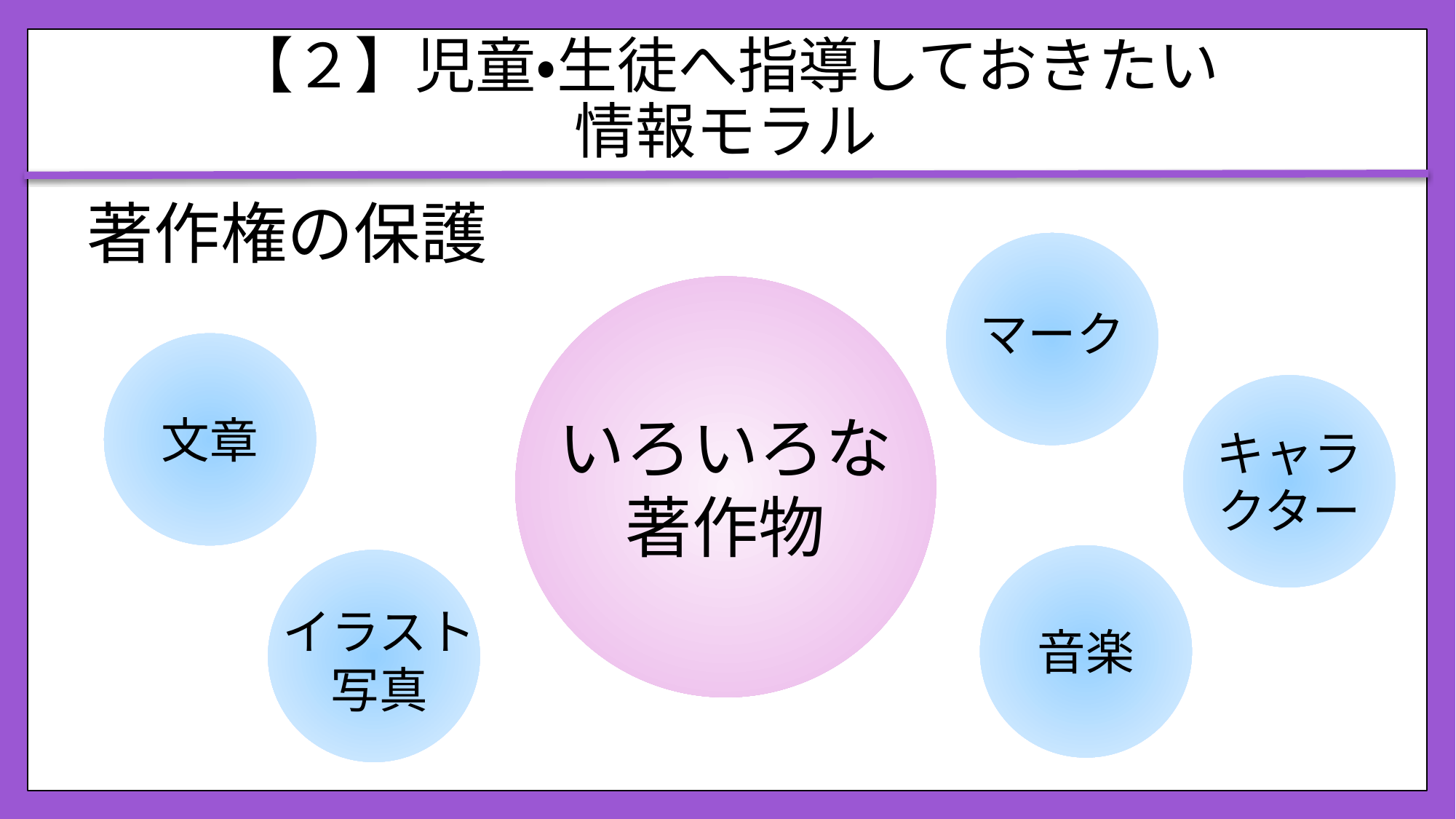

# 【２】児童・生徒へ指導しておきたい 情報モラル
著作権の保護

マーク

いろいろな
著作物
文章
キャラクター

イラスト
写真
音楽